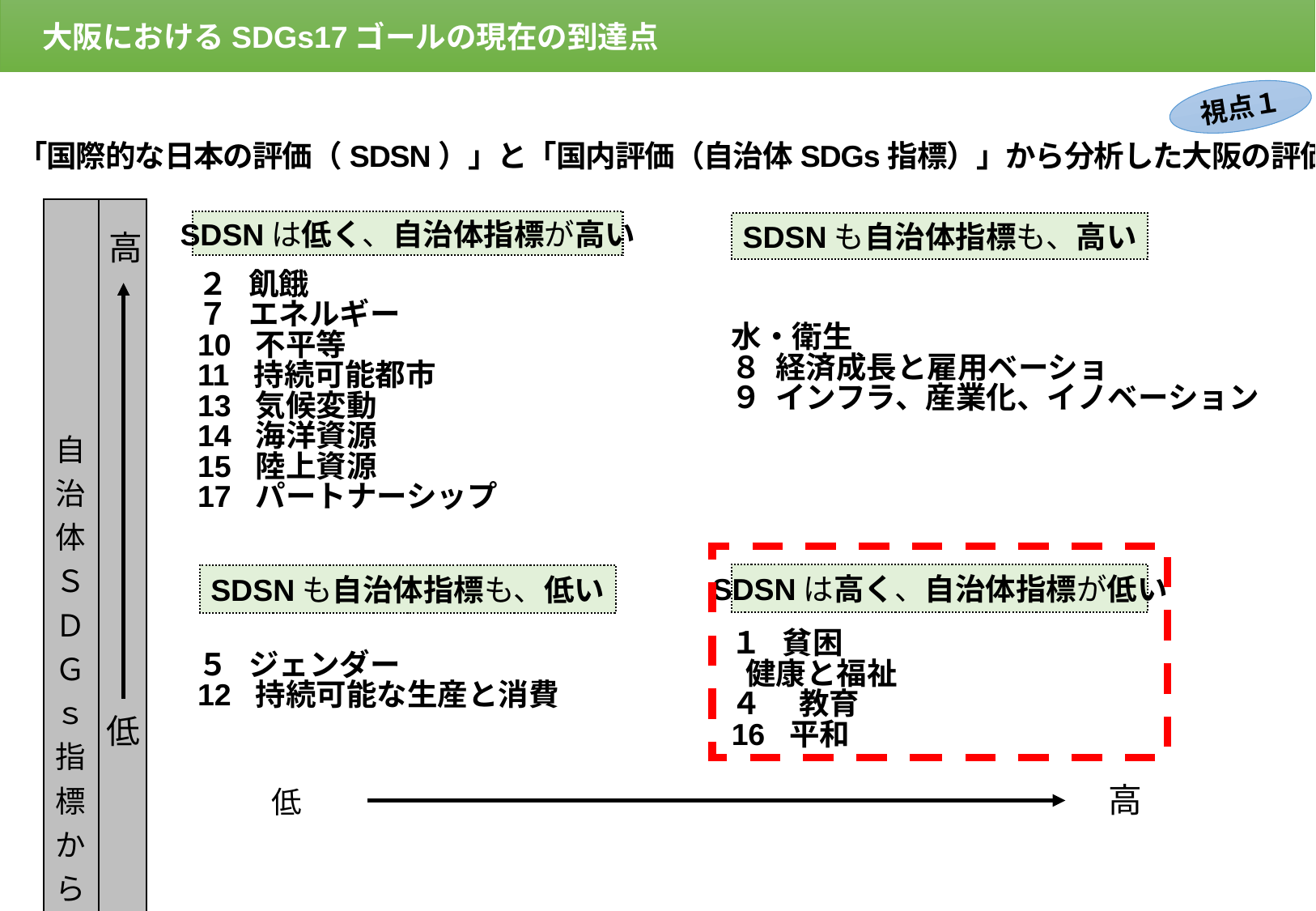

大阪におけるSDGs17ゴールの現在の到達点
視点１
「国際的な日本の評価（SDSN）」と「国内評価（自治体SDGs指標）」から分析した大阪の評価
| 自治体ＳＤＧｓ指標からみた大阪の評価 |  |  |  |  |  |
| --- | --- | --- | --- | --- | --- |
|  |  |  |  |  |  |
|  |  |  |  |  |  |
|  |  |  |  |  |  |
|  |  |  |  |  |  |
|  |  | ＳＤＳＮからみた日本の評価 |  |  |  |
SDSNは低く、自治体指標が高い
SDSNも自治体指標も、高い
高
２   飢餓
７   エネルギー
10  不平等
11  持続可能都市
13  気候変動
14  海洋資源
15  陸上資源
17  パートナーシップ
水・衛生
８  経済成長と雇用ベーショ
９  インフラ、産業化、イノベーション

SDSNは高く、自治体指標が低い
SDSNも自治体指標も、低い
１   貧困
 健康と福祉
４　 教育
16  平和
５   ジェンダー
12  持続可能な生産と消費
低
低
高